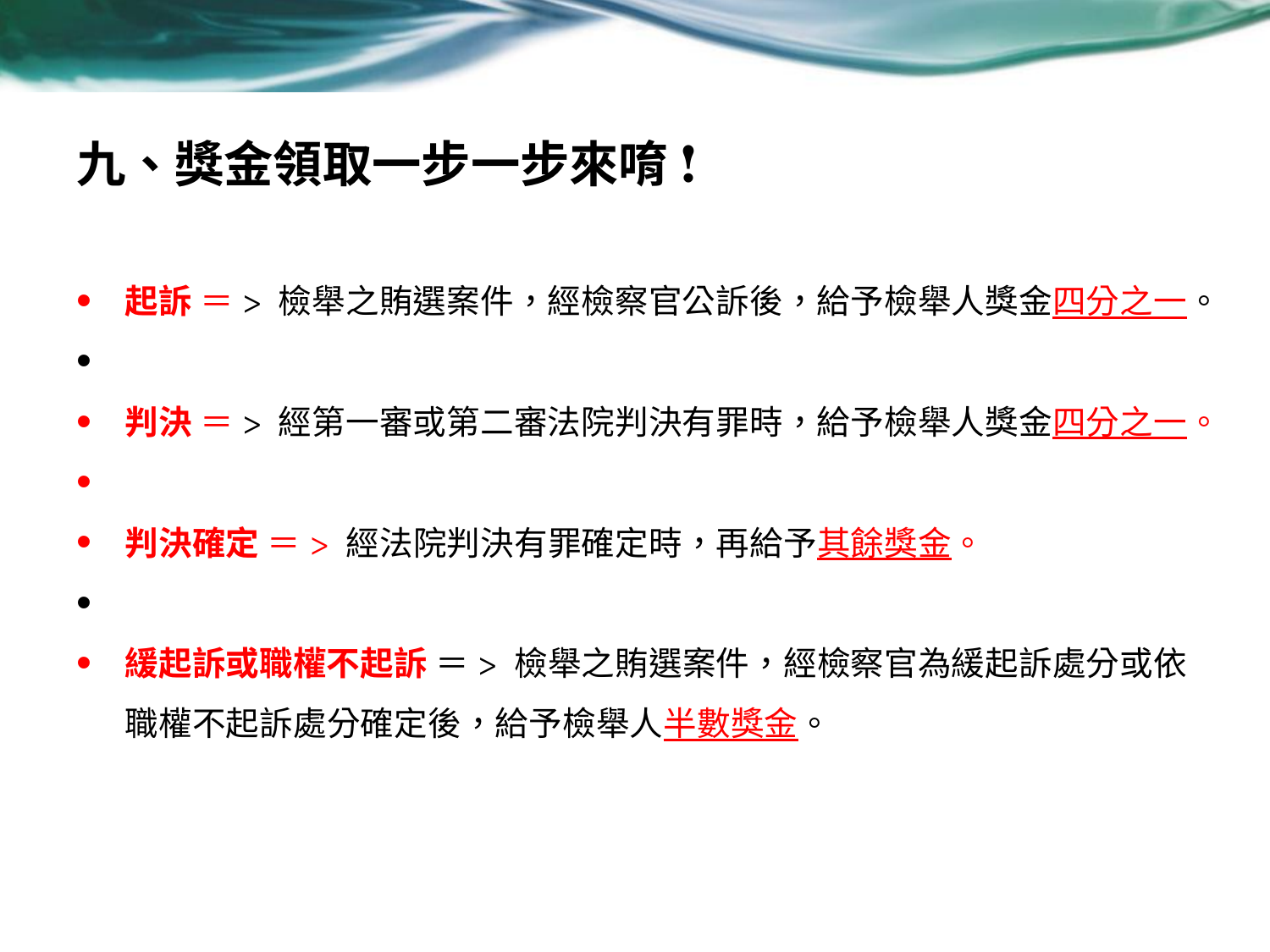

# 九、獎金領取一步一步來唷!
起訴 ＝> 檢舉之賄選案件，經檢察官公訴後，給予檢舉人獎金四分之一。

判決 ＝> 經第一審或第二審法院判決有罪時，給予檢舉人獎金四分之一。

判決確定 ＝> 經法院判決有罪確定時，再給予其餘獎金。

緩起訴或職權不起訴 ＝> 檢舉之賄選案件，經檢察官為緩起訴處分或依職權不起訴處分確定後，給予檢舉人半數獎金。